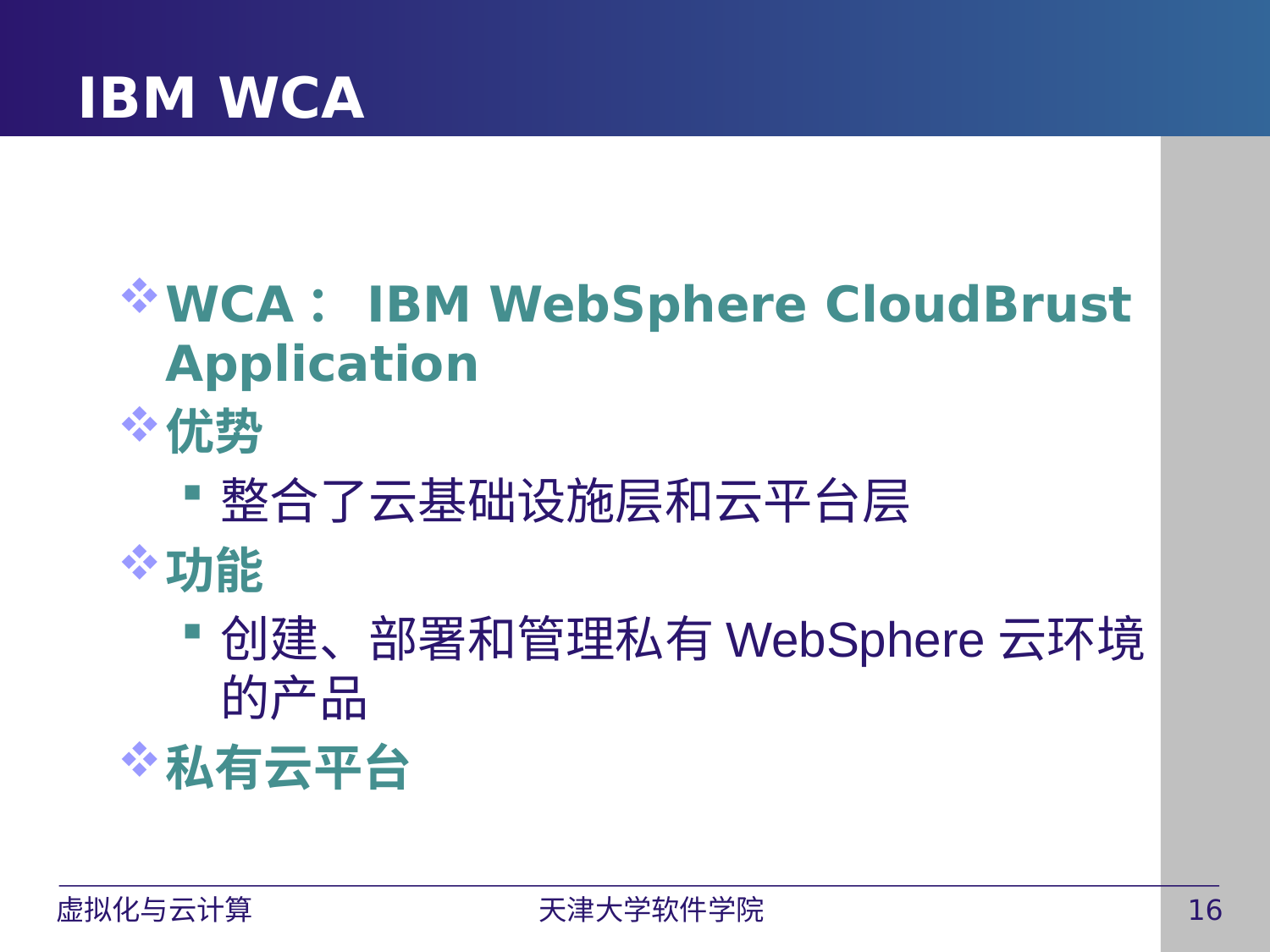

# IBM WCA
WCA：IBM WebSphere CloudBrust Application
优势
整合了云基础设施层和云平台层
功能
创建、部署和管理私有WebSphere云环境的产品
私有云平台